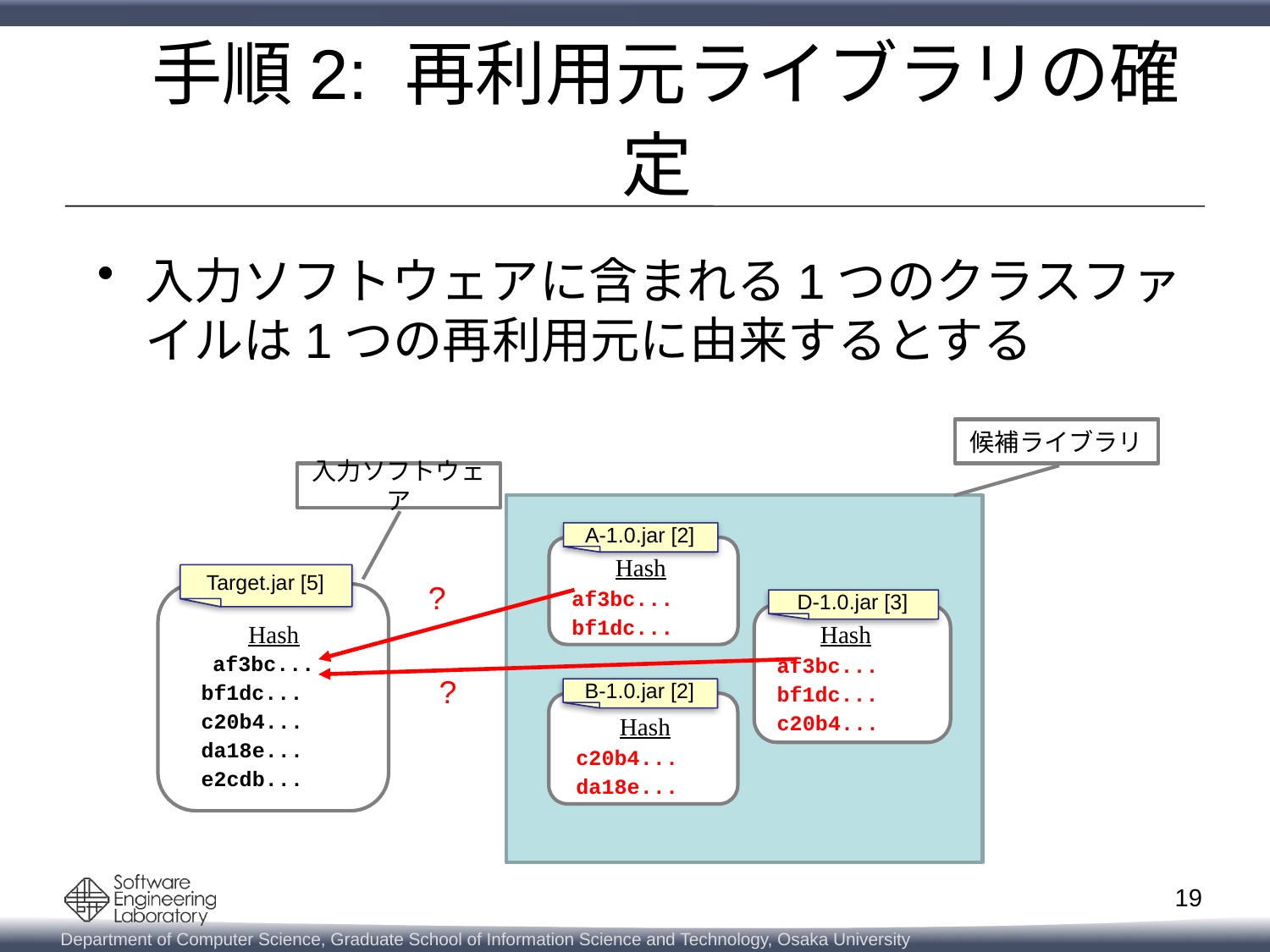

# 手順2: 再利用元ライブラリの確定

入力ソフトウェアに含まれる1つのクラスファイルは1つの再利用元に由来するとする

候補ライブラリ
入力ソフトウェア

A-1.0.jar [2]

Hash
af3bc...
bf1dc...
Target.jar [5]

?
D-1.0.jar [3]

Hash
af3bc...
bf1dc...
c20b4...
	Hash
	af3bc...
bf1dc...
c20b4...
da18e...
e2cdb...
?
B-1.0.jar [2]

Hash
c20b4...
da18e...
Hash
c20b4...
da18e...
19